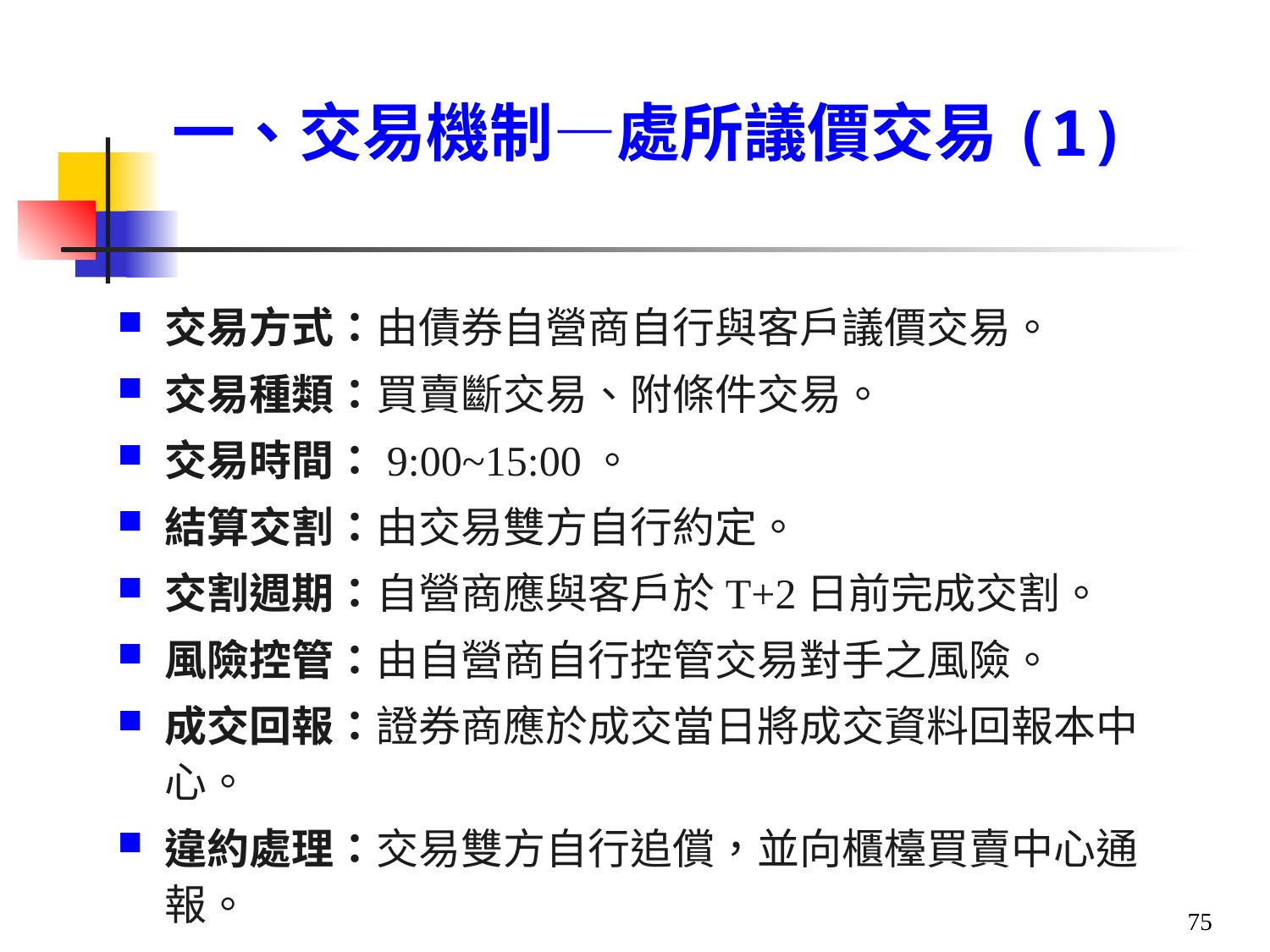

一、交易機制—處所議價交易(1)
交易方式：由債券自營商自行與客戶議價交易。
交易種類：買賣斷交易、附條件交易。
交易時間：9:00~15:00。
結算交割：由交易雙方自行約定。
交割週期：自營商應與客戶於T+2日前完成交割。
風險控管：由自營商自行控管交易對手之風險。
成交回報：證券商應於成交當日將成交資料回報本中心。
違約處理：交易雙方自行追償，並向櫃檯買賣中心通報。
75